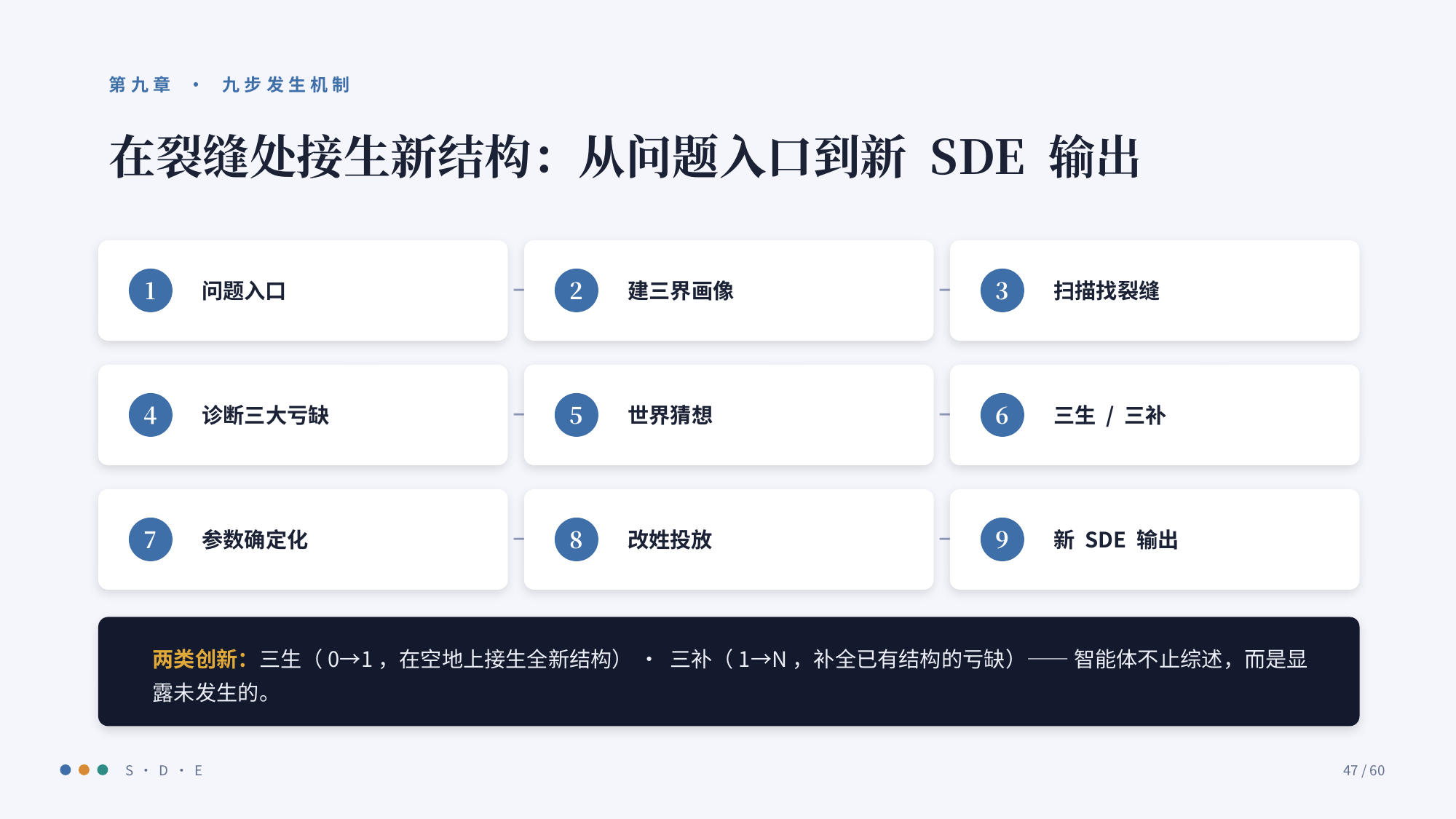

第九章 · 九步发生机制
在裂缝处接生新结构：从问题入口到新 SDE 输出

问题入口

建三界画像

扫描找裂缝
→
→

1

2

3

诊断三大亏缺

世界猜想

三生 / 三补
→
→

4

5

6

参数确定化

改姓投放

新 SDE 输出
→
→

7

8

9

两类创新：三生（0→1，在空地上接生全新结构）· 三补（1→N，补全已有结构的亏缺）—— 智能体不止综述，而是显露未发生的。
S · D · E
47 / 60